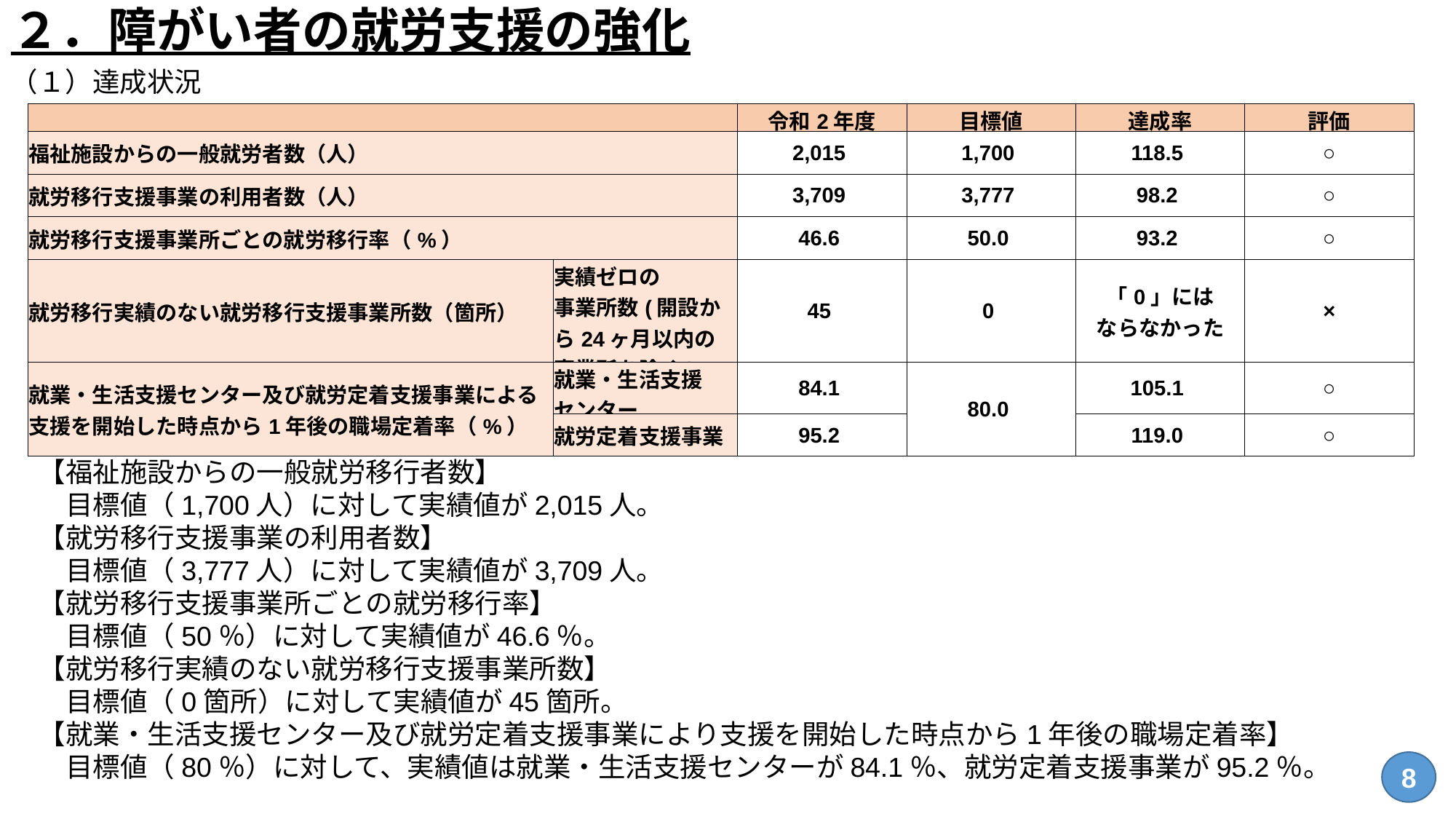

# ２．障がい者の就労支援の強化
（１）達成状況
|  |  | 令和2年度 | 目標値 | 達成率 | 評価 |
| --- | --- | --- | --- | --- | --- |
| 福祉施設からの一般就労者数（人） |  | 2,015 | 1,700 | 118.5 | ○ |
| 就労移行支援事業の利用者数（人） |  | 3,709 | 3,777 | 98.2 | ○ |
| 就労移行支援事業所ごとの就労移行率（%） |  | 46.6 | 50.0 | 93.2 | ○ |
| 就労移行実績のない就労移行支援事業所数（箇所） | 実績ゼロの 事業所数(開設から24ヶ月以内の事業所を除く) | 45 | 0 | 「0」には ならなかった | × |
| 就業・生活支援センター及び就労定着支援事業による支援を開始した時点から1年後の職場定着率（%） | 就業・生活支援 センター | 84.1 | 80.0 | 105.1 | ○ |
|  | 就労定着支援事業 | 95.2 |  | 119.0 | ○ |
【福祉施設からの一般就労移行者数】
　目標値（1,700人）に対して実績値が2,015人。
【就労移行支援事業の利用者数】
　目標値（3,777人）に対して実績値が3,709人。
【就労移行支援事業所ごとの就労移行率】
　目標値（50％）に対して実績値が46.6％。
【就労移行実績のない就労移行支援事業所数】
　目標値（0箇所）に対して実績値が45箇所。
【就業・生活支援センター及び就労定着支援事業により支援を開始した時点から1年後の職場定着率】
　目標値（80％）に対して、実績値は就業・生活支援センターが84.1％、就労定着支援事業が95.2％。
8